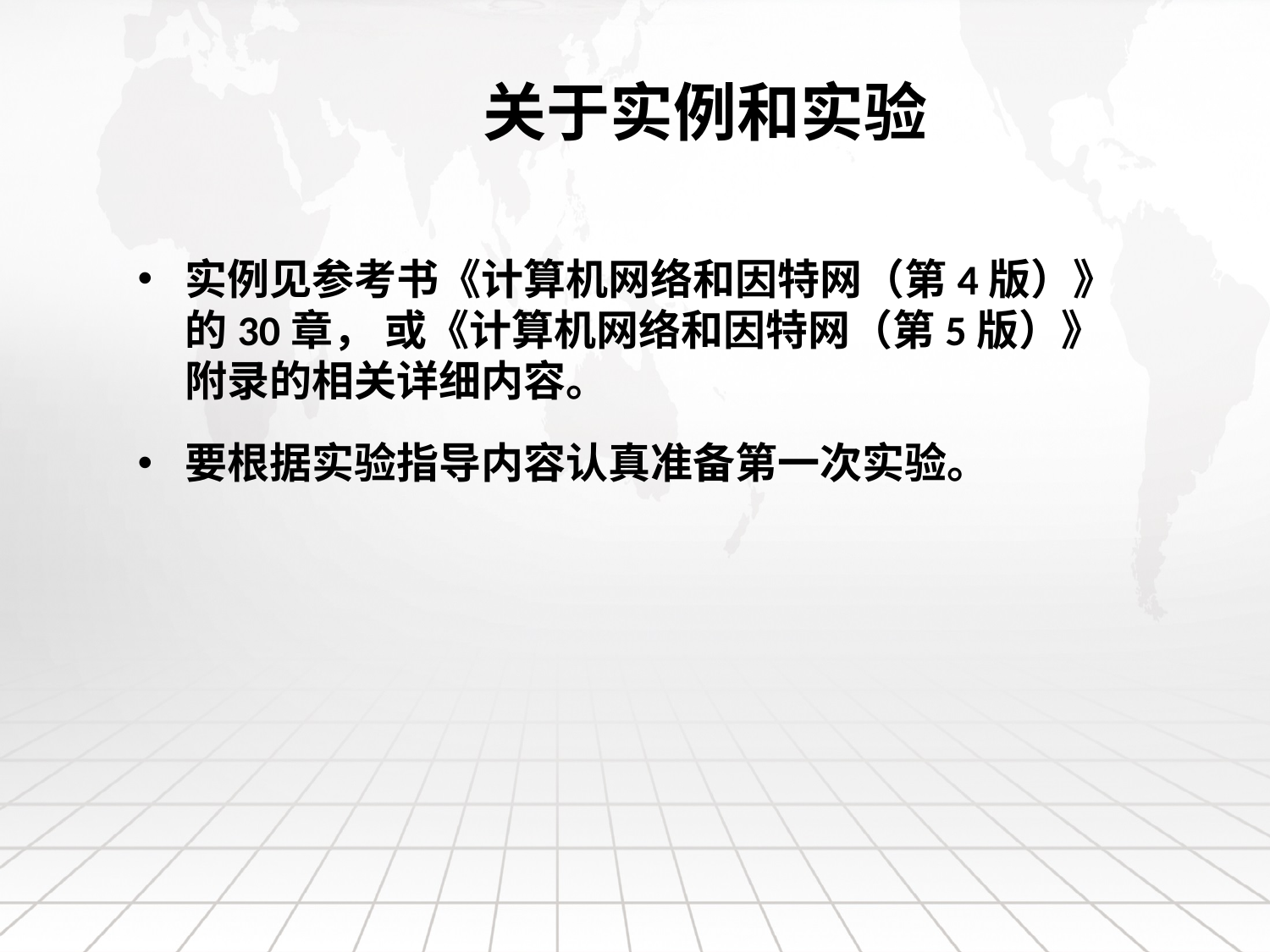

# 关于实例和实验
实例见参考书《计算机网络和因特网（第4版）》的30章， 或《计算机网络和因特网（第5版）》附录的相关详细内容。
要根据实验指导内容认真准备第一次实验。